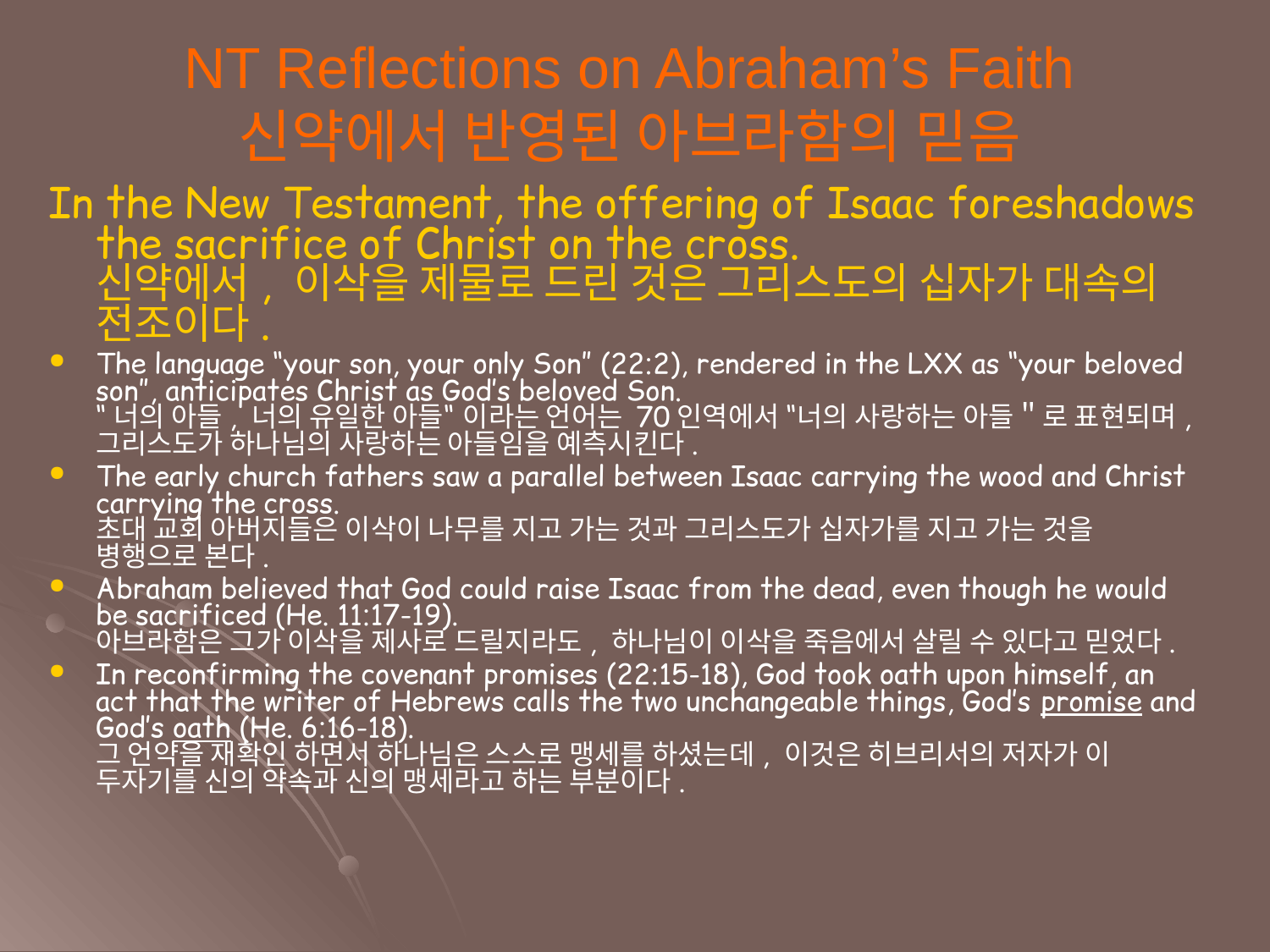

NT Reflections on Abraham’s Faith
신약에서 반영된 아브라함의 믿음
In the New Testament, the offering of Isaac foreshadows the sacrifice of Christ on the cross.
신약에서, 이삭을 제물로 드린 것은 그리스도의 십자가 대속의 전조이다.
The language “your son, your only Son” (22:2), rendered in the LXX as “your beloved son”, anticipates Christ as God’s beloved Son.
“너의 아들, 너의 유일한 아들“ 이라는 언어는 70인역에서 “너의 사랑하는 아들＂로 표현되며, 그리스도가 하나님의 사랑하는 아들임을 예측시킨다.
The early church fathers saw a parallel between Isaac carrying the wood and Christ carrying the cross.
초대 교회 아버지들은 이삭이 나무를 지고 가는 것과 그리스도가 십자가를 지고 가는 것을 병행으로 본다.
Abraham believed that God could raise Isaac from the dead, even though he would be sacrificed (He. 11:17-19).
아브라함은 그가 이삭을 제사로 드릴지라도, 하나님이 이삭을 죽음에서 살릴 수 있다고 믿었다.
In reconfirming the covenant promises (22:15-18), God took oath upon himself, an act that the writer of Hebrews calls the two unchangeable things, God’s promise and God’s oath (He. 6:16-18).
그 언약을 재확인 하면서 하나님은 스스로 맹세를 하셨는데, 이것은 히브리서의 저자가 이 두자기를 신의 약속과 신의 맹세라고 하는 부분이다.